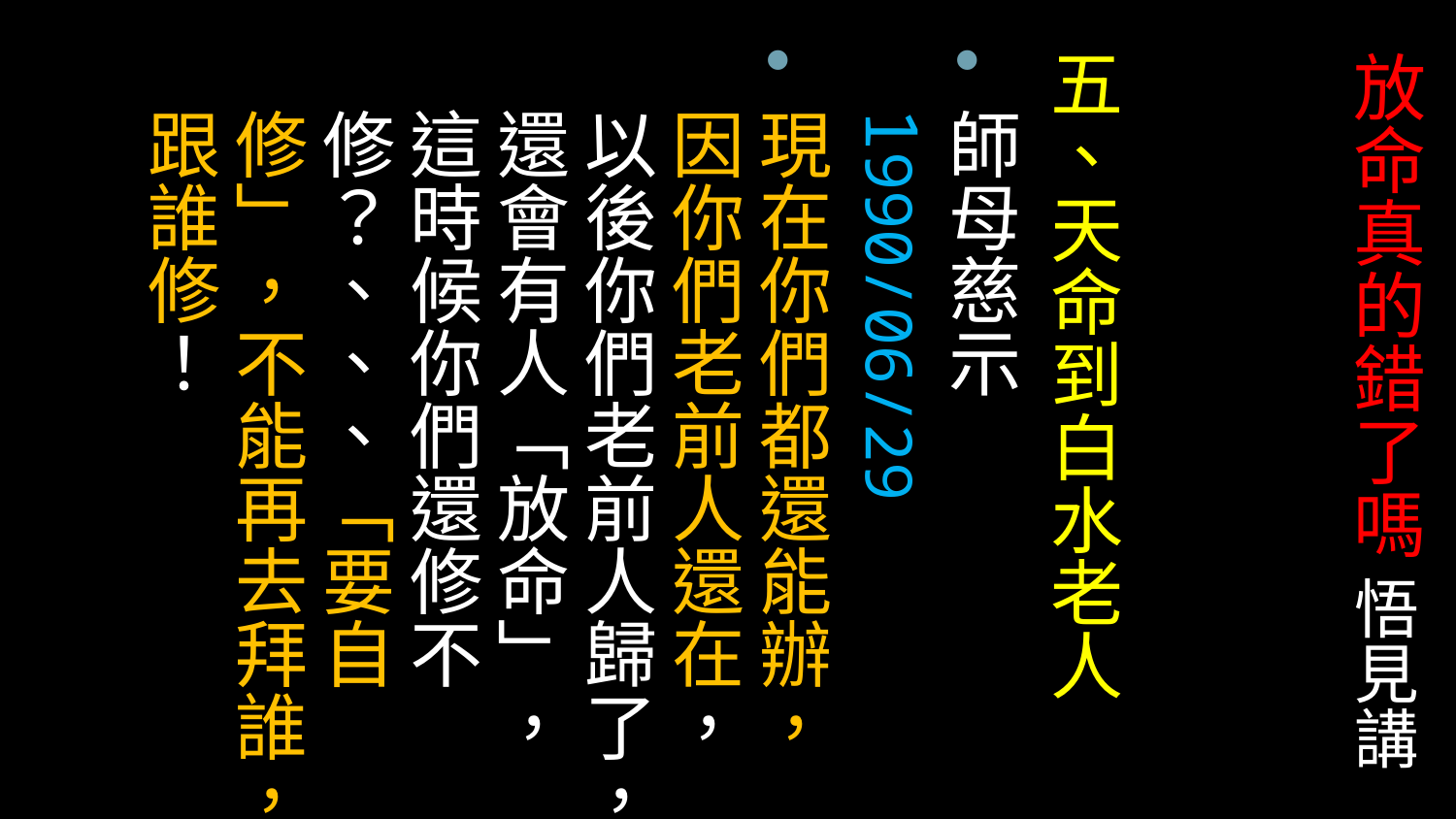

五、天命到白水老人
師母慈示 1990/06/29
現在你們都還能辦，因你們老前人還在，以後你們老前人歸了，還會有人「放命」，這時候你們還修不修？、、、「要自修」，不能再去拜誰，跟誰修！

# 放命真的錯了嗎 悟見講